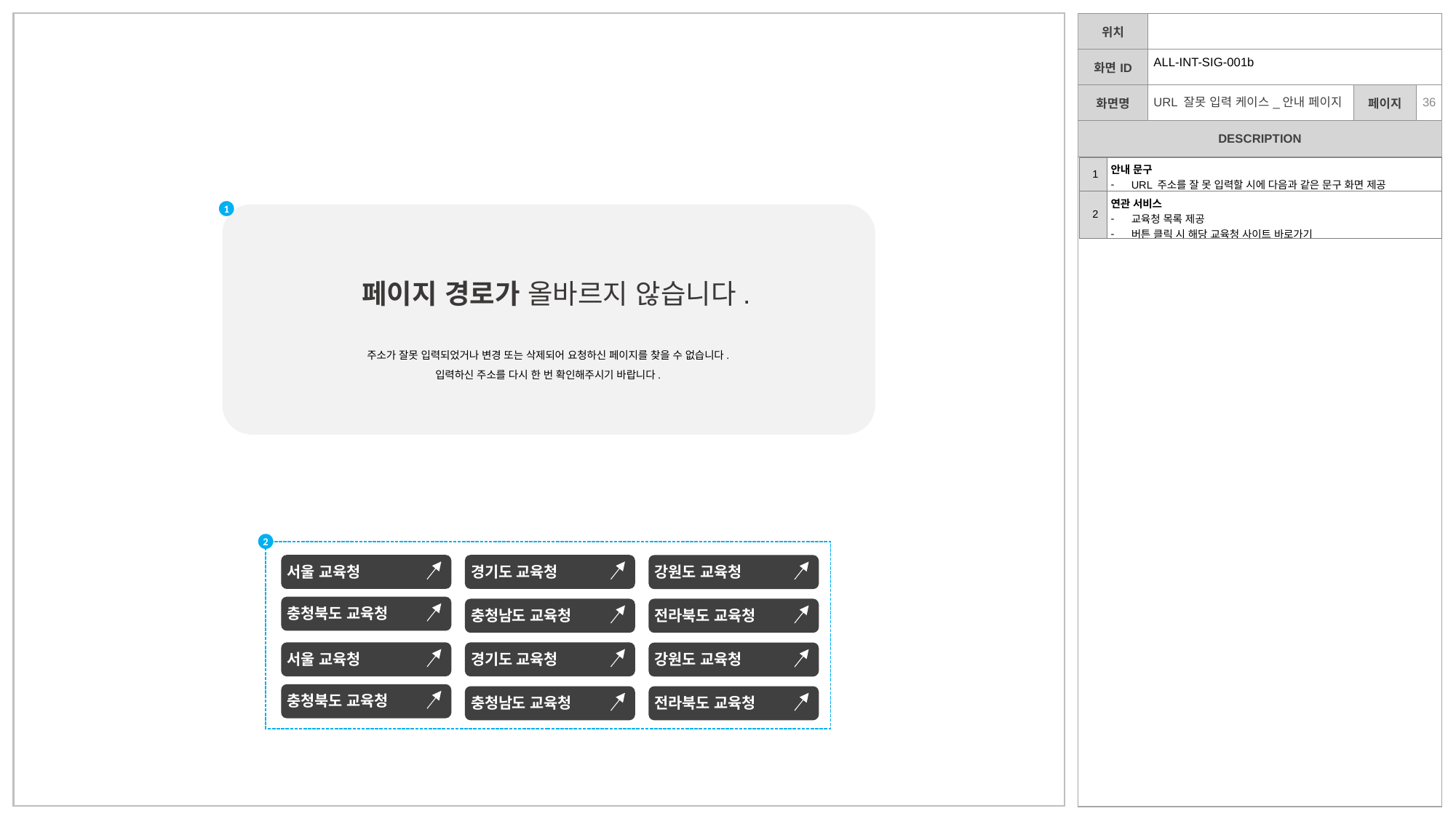

|  |  |  |
| --- | --- | --- |
| ALL-INT-SIG-001b |  |  |
| URL 잘못 입력 케이스\_안내 페이지 |  |  |
| 1 | 안내 문구 URL 주소를 잘 못 입력할 시에 다음과 같은 문구 화면 제공 |
| --- | --- |
| 2 | 연관 서비스 교육청 목록 제공 버튼 클릭 시 해당 교육청 사이트 바로가기 |
1

페이지 경로가 올바르지 않습니다.
주소가 잘못 입력되었거나 변경 또는 삭제되어 요청하신 페이지를 찾을 수 없습니다.
입력하신 주소를 다시 한 번 확인해주시기 바랍니다.
2

서울 교육청
경기도 교육청
강원도 교육청
충청북도 교육청
충청남도 교육청
전라북도 교육청
서울 교육청
경기도 교육청
강원도 교육청
충청북도 교육청
충청남도 교육청
전라북도 교육청